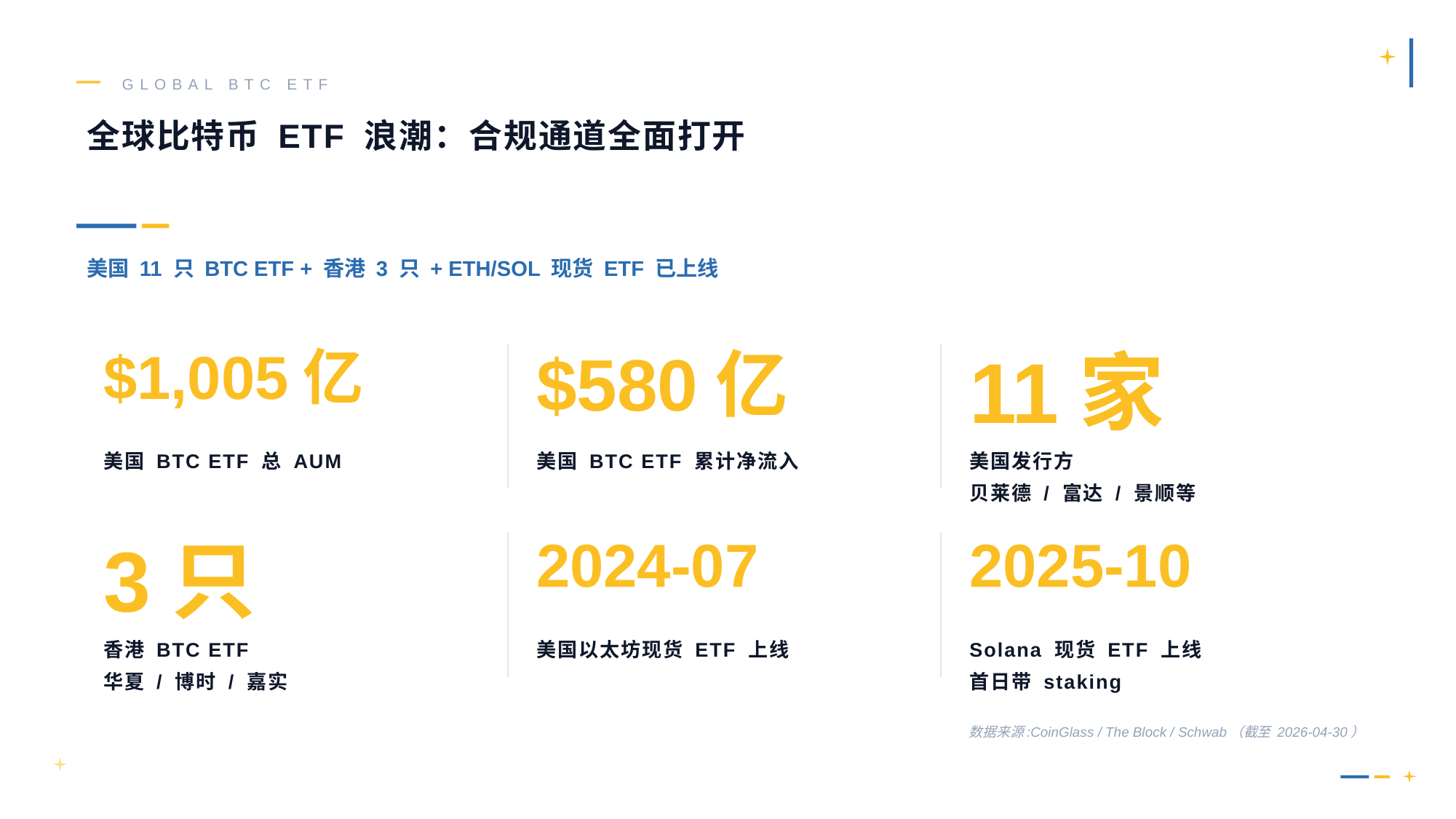

GLOBAL BTC ETF

全球比特币 ETF 浪潮：合规通道全面打开

美国 11 只 BTC ETF + 香港 3 只 + ETH/SOL 现货 ETF 已上线
$1,005亿
$580亿
11家

美国 BTC ETF 总 AUM
美国 BTC ETF 累计净流入
美国发行方
贝莱德 / 富达 / 景顺等
3只
2024-07
2025-10

香港 BTC ETF
华夏 / 博时 / 嘉实
美国以太坊现货 ETF 上线
Solana 现货 ETF 上线
首日带 staking
数据来源:CoinGlass / The Block / Schwab（截至 2026-04-30）